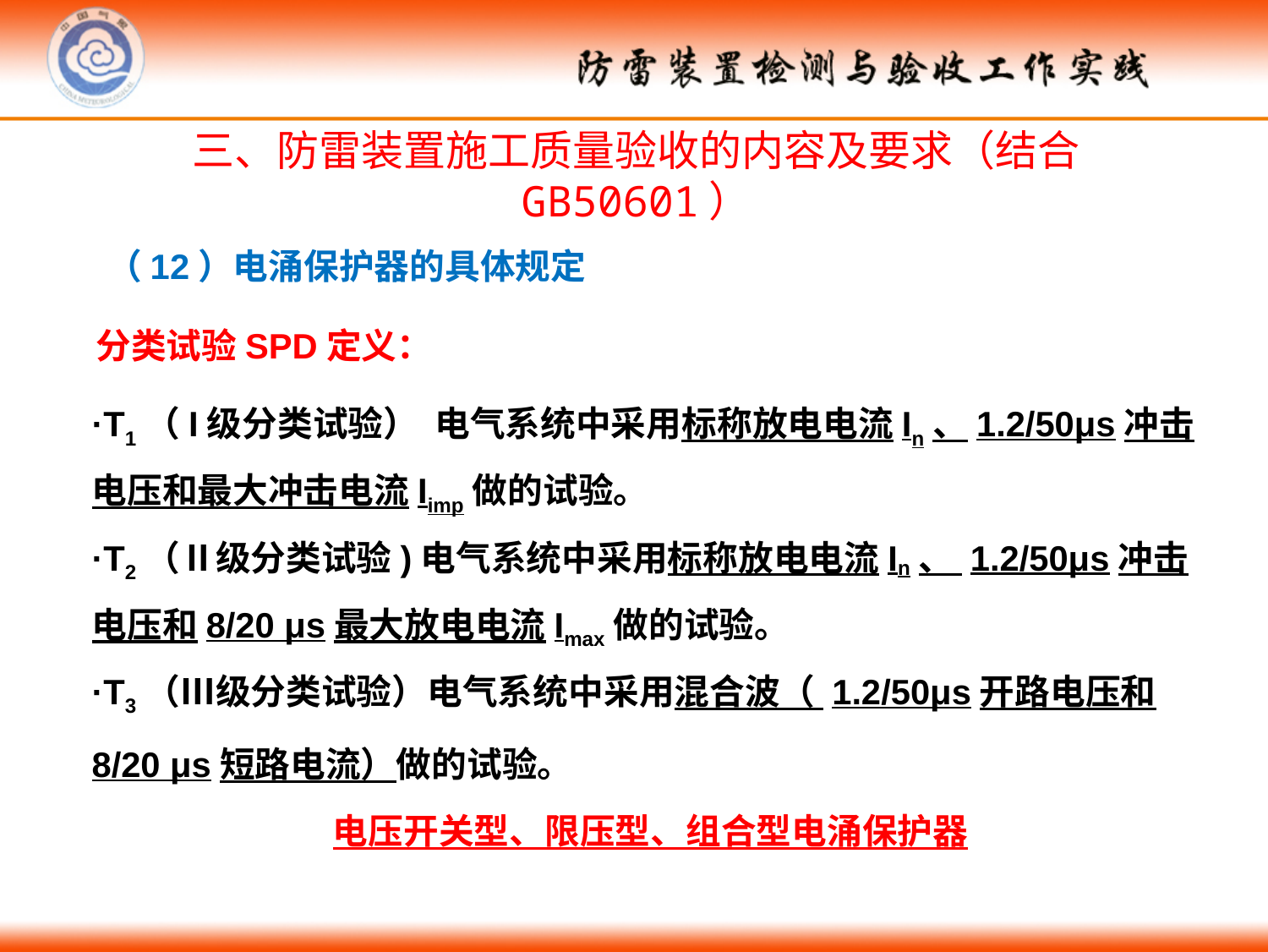

三、防雷装置施工质量验收的内容及要求（结合GB50601）
（12）电涌保护器的具体规定
分类试验SPD定义：
·T1（I级分类试验）  电气系统中采用标称放电电流In、1.2/50μs冲击电压和最大冲击电流Iimp做的试验。
·T2（Ⅱ级分类试验)电气系统中采用标称放电电流In、 1.2/50μs冲击电压和8/20 μs最大放电电流Imax做的试验。
·T3（Ⅲ级分类试验）电气系统中采用混合波（ 1.2/50μs开路电压和8/20 μs短路电流）做的试验。
                             电压开关型、限压型、组合型电涌保护器